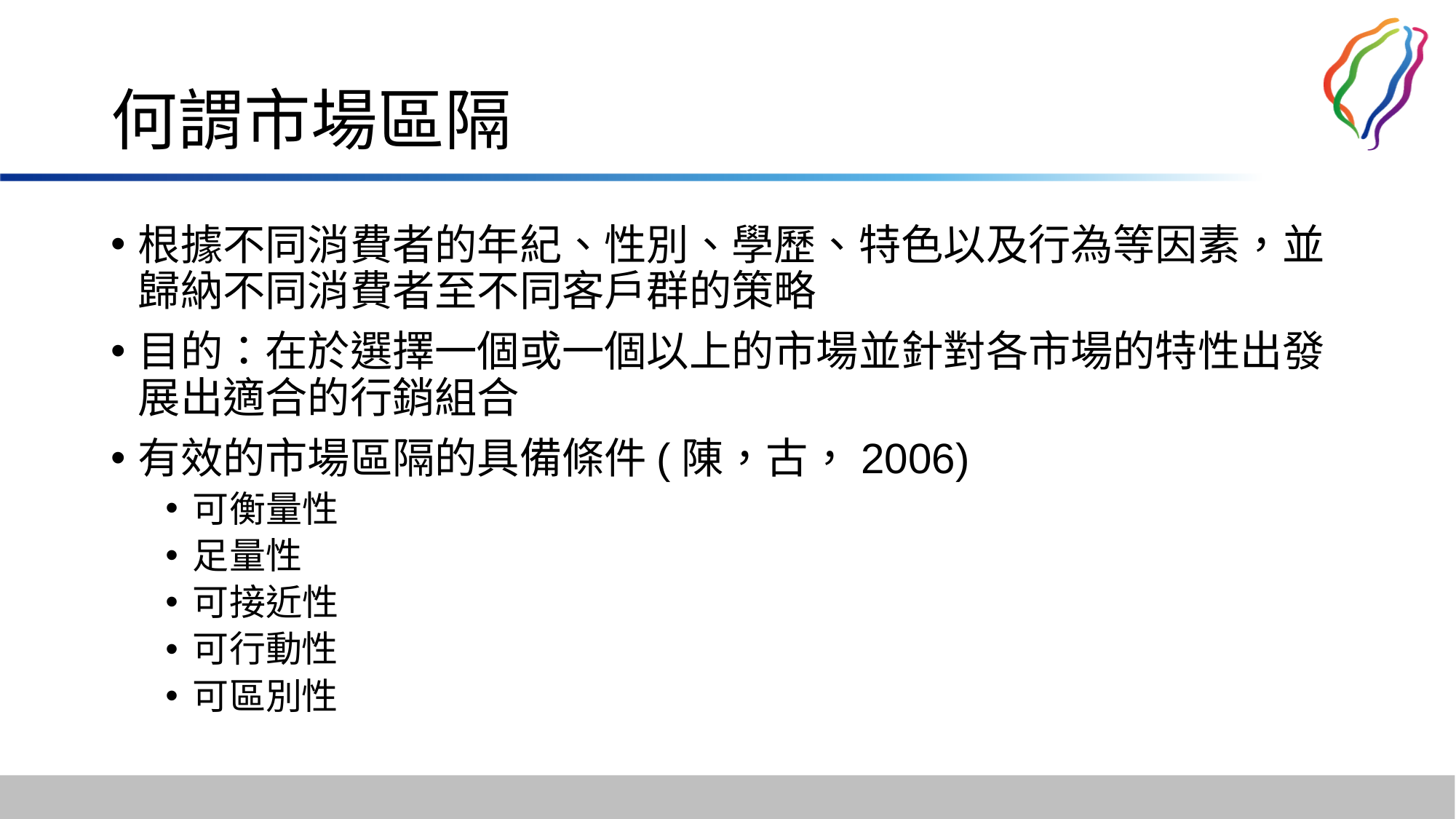

# 何謂市場區隔
根據不同消費者的年紀、性別、學歷、特色以及行為等因素，並歸納不同消費者至不同客戶群的策略
目的：在於選擇一個或一個以上的市場並針對各市場的特性出發展出適合的行銷組合
有效的市場區隔的具備條件(陳，古，2006)
可衡量性
足量性
可接近性
可行動性
可區別性